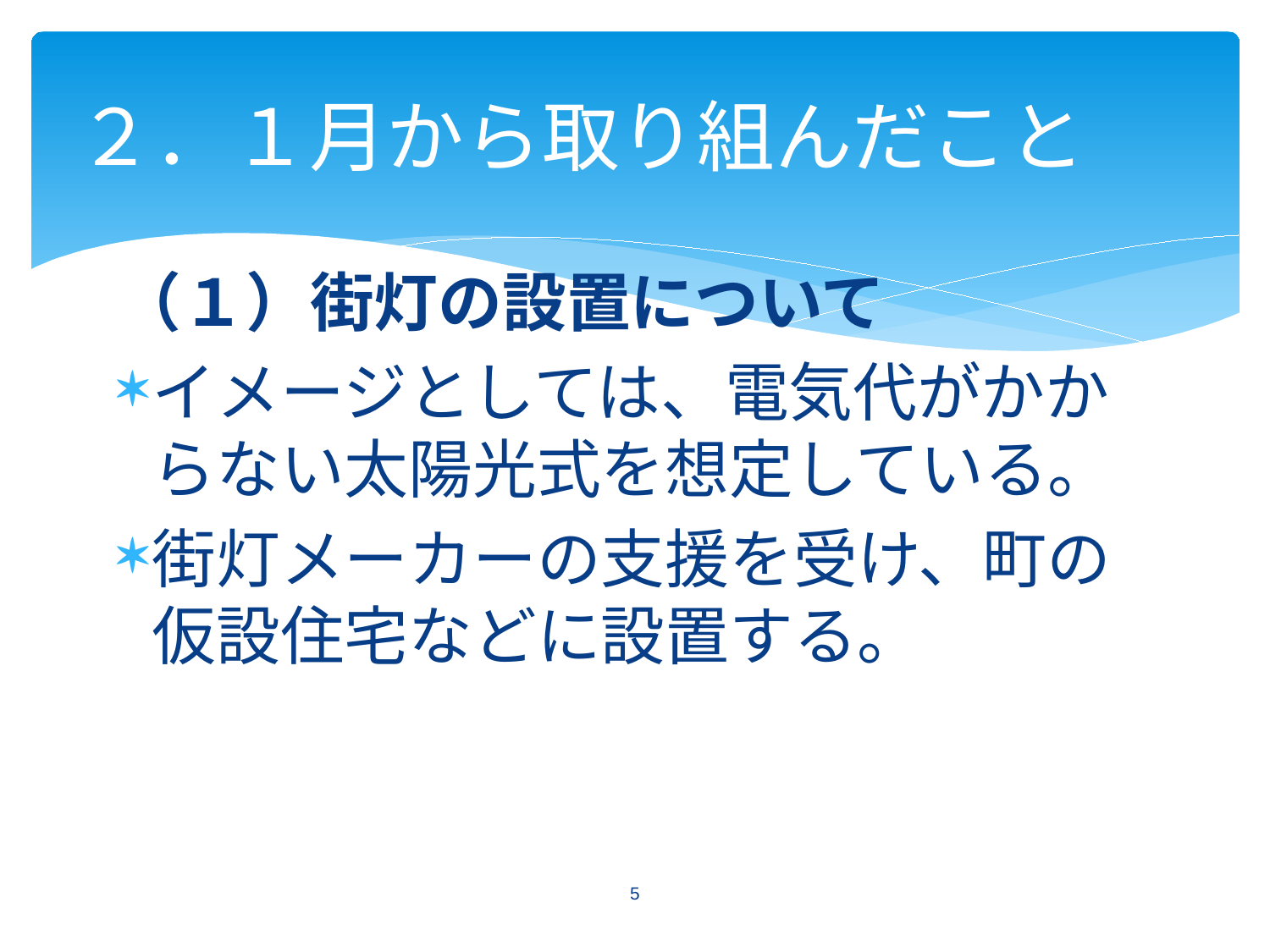

# ２．１月から取り組んだこと
（１）街灯の設置について
イメージとしては、電気代がかからない太陽光式を想定している。
街灯メーカーの支援を受け、町の仮設住宅などに設置する。
5